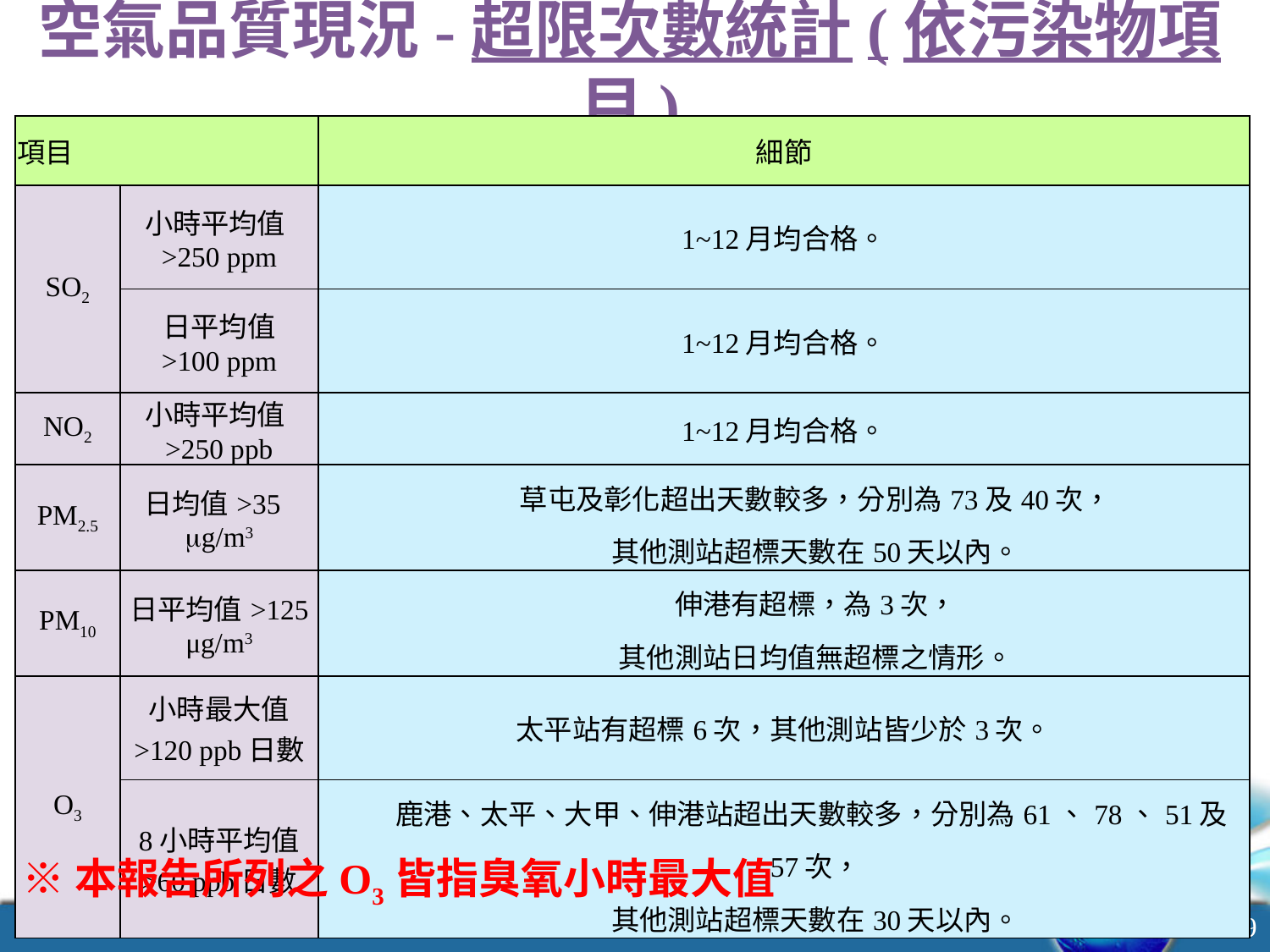

# 空氣品質現況-超限次數統計(依污染物項目)
| 項目 |  | 細節 |
| --- | --- | --- |
| SO2 | 小時平均值>250 ppm | 1~12月均合格。 |
|  | 日平均值 >100 ppm | 1~12月均合格。 |
| NO2 | 小時平均值>250 ppb | 1~12月均合格。 |
| PM2.5 | 日均值>35 μg/m3 | 草屯及彰化超出天數較多，分別為73及40次， 其他測站超標天數在50天以內。 |
| PM10 | 日平均值>125 μg/m3 | 伸港有超標，為3次， 其他測站日均值無超標之情形。 |
| O3 | 小時最大值 >120 ppb日數 | 太平站有超標6次，其他測站皆少於3次。 |
|  | 8小時平均值 >60 ppb日數 | 鹿港、太平、大甲、伸港站超出天數較多，分別為61、78、51及57次， 其他測站超標天數在30天以內。 |
※本報告所列之O3皆指臭氧小時最大值
29